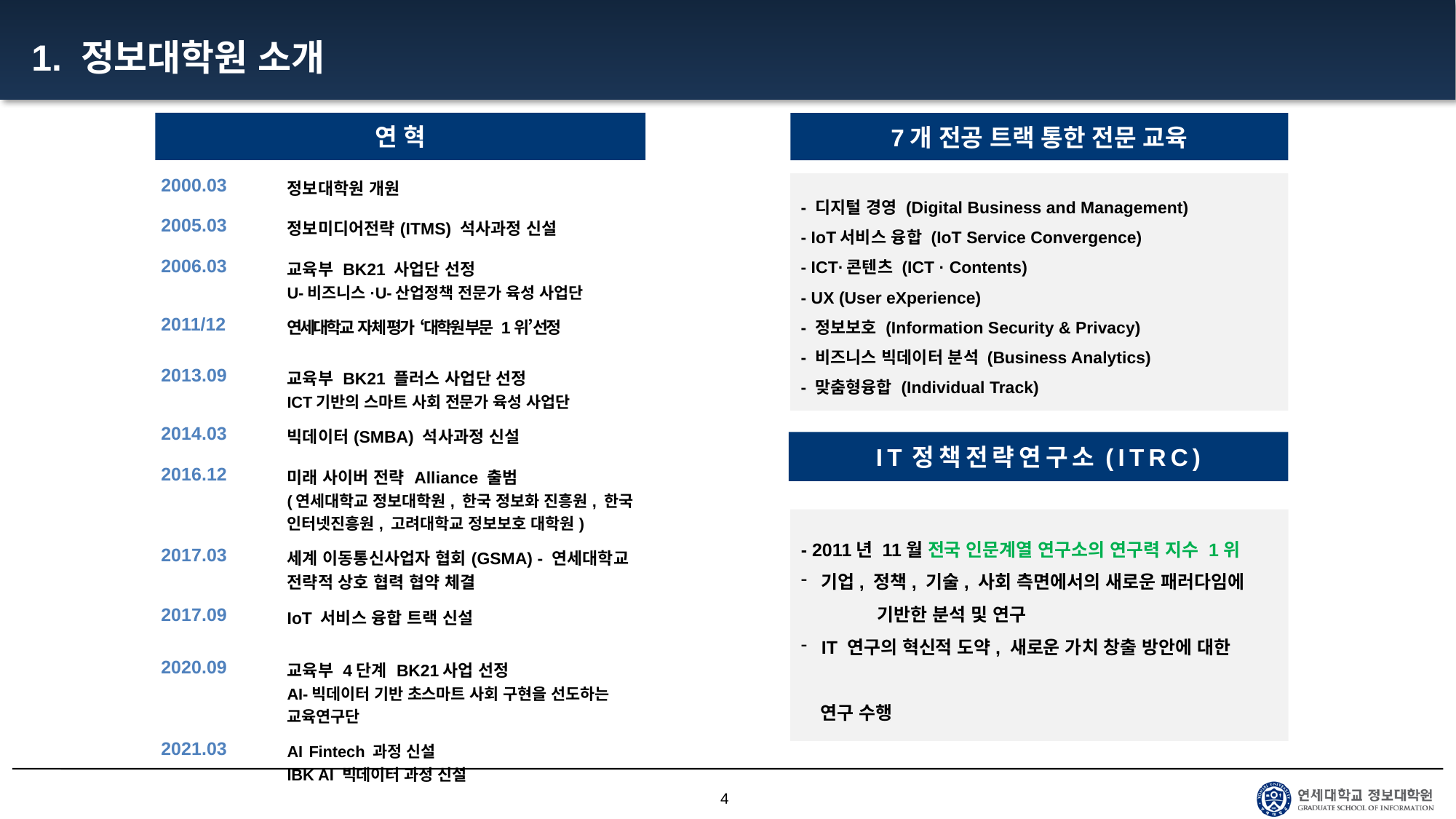

1. 정보대학원 소개
연 혁
7개 전공 트랙 통한 전문 교육
| 2000.03 | 정보대학원 개원 |
| --- | --- |
| 2005.03 | 정보미디어전략(ITMS) 석사과정 신설 |
| 2006.03 | 교육부 BK21 사업단 선정 U-비즈니스·U-산업정책 전문가 육성 사업단 |
| 2011/12 | 연세대학교 자체 평가 ‘대학원 부문 1위’ 선정 |
| 2013.09 | 교육부 BK21 플러스 사업단 선정 ICT기반의 스마트 사회 전문가 육성 사업단 |
| 2014.03 | 빅데이터(SMBA) 석사과정 신설 |
| 2016.12 | 미래 사이버 전략 Alliance 출범 (연세대학교 정보대학원, 한국 정보화 진흥원, 한국 인터넷진흥원, 고려대학교 정보보호 대학원) |
| 2017.03 | 세계 이동통신사업자 협회(GSMA) - 연세대학교 전략적 상호 협력 협약 체결 |
| 2017.09 | IoT 서비스 융합 트랙 신설 |
| 2020.09 | 교육부 4단계 BK21사업 선정 AI-빅데이터 기반 초스마트 사회 구현을 선도하는 교육연구단 |
| 2021.03 | AI Fintech 과정 신설 IBK AI 빅데이터 과정 신설 |
- 디지털 경영 (Digital Business and Management)
- IoT서비스 융합 (IoT Service Convergence)
- ICT∙콘텐츠 (ICT · Contents)
- UX (User eXperience)
- 정보보호 (Information Security & Privacy)
- 비즈니스 빅데이터 분석 (Business Analytics)
- 맞춤형융합 (Individual Track)
IT정책전략연구소(ITRC)
- 2011년 11월 전국 인문계열 연구소의 연구력 지수 1위
기업, 정책, 기술, 사회 측면에서의 새로운 패러다임에                  기반한 분석 및 연구
IT 연구의 혁신적 도약, 새로운 가치 창출 방안에 대한
   연구 수행